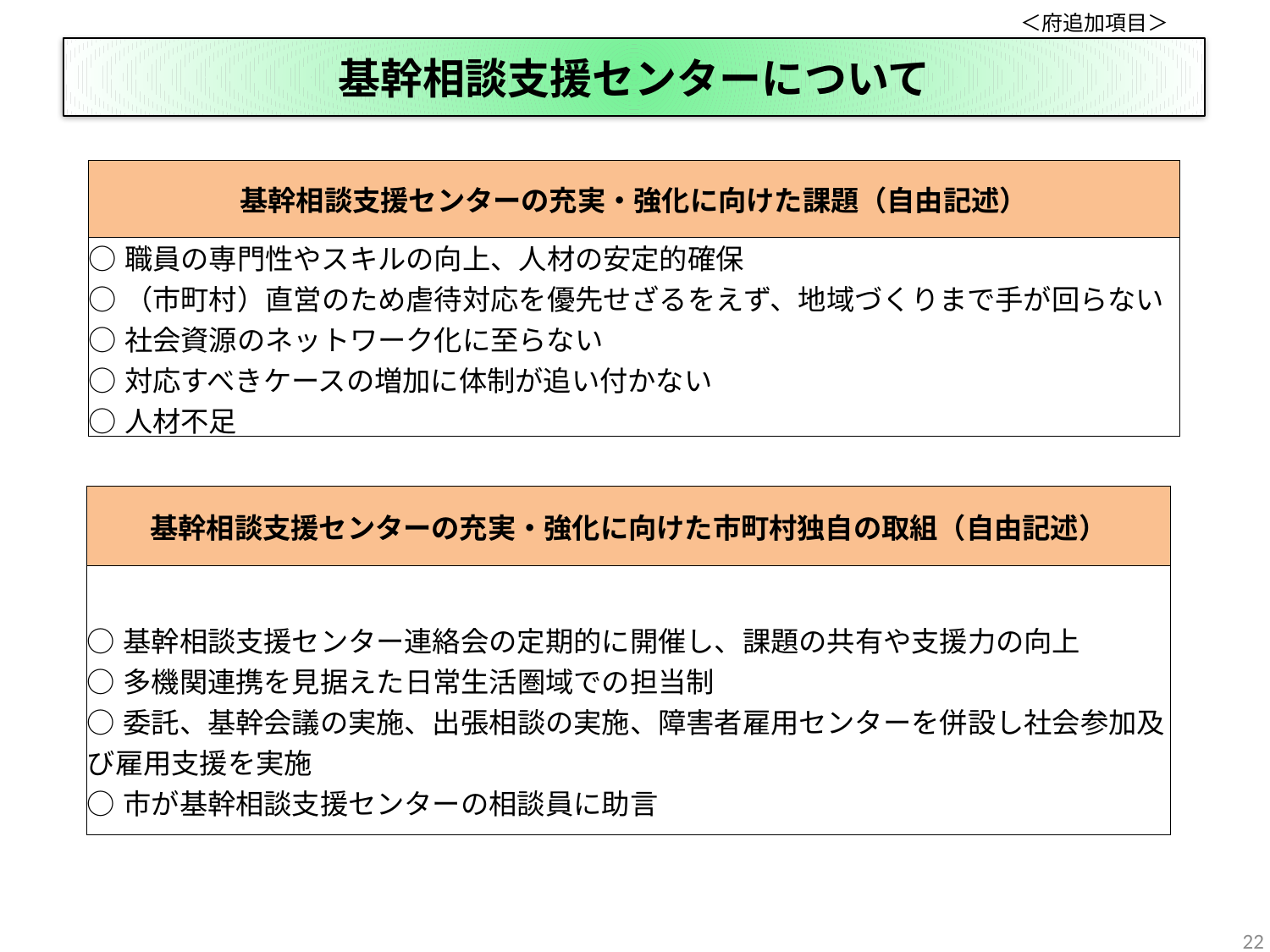

＜府追加項目＞
# 基幹相談支援センターについて
| 基幹相談支援センターの充実・強化に向けた課題（自由記述） |
| --- |
| ○職員の専門性やスキルの向上、人材の安定的確保 ○（市町村）直営のため虐待対応を優先せざるをえず、地域づくりまで手が回らない ○社会資源のネットワーク化に至らない ○対応すべきケースの増加に体制が追い付かない ○人材不足 |
| 基幹相談支援センターの充実・強化に向けた市町村独自の取組（自由記述） |
| --- |
| ○基幹相談支援センター連絡会の定期的に開催し、課題の共有や支援力の向上 ○多機関連携を見据えた日常生活圏域での担当制 ○委託、基幹会議の実施、出張相談の実施、障害者雇用センターを併設し社会参加及び雇用支援を実施 ○市が基幹相談支援センターの相談員に助言 |
22